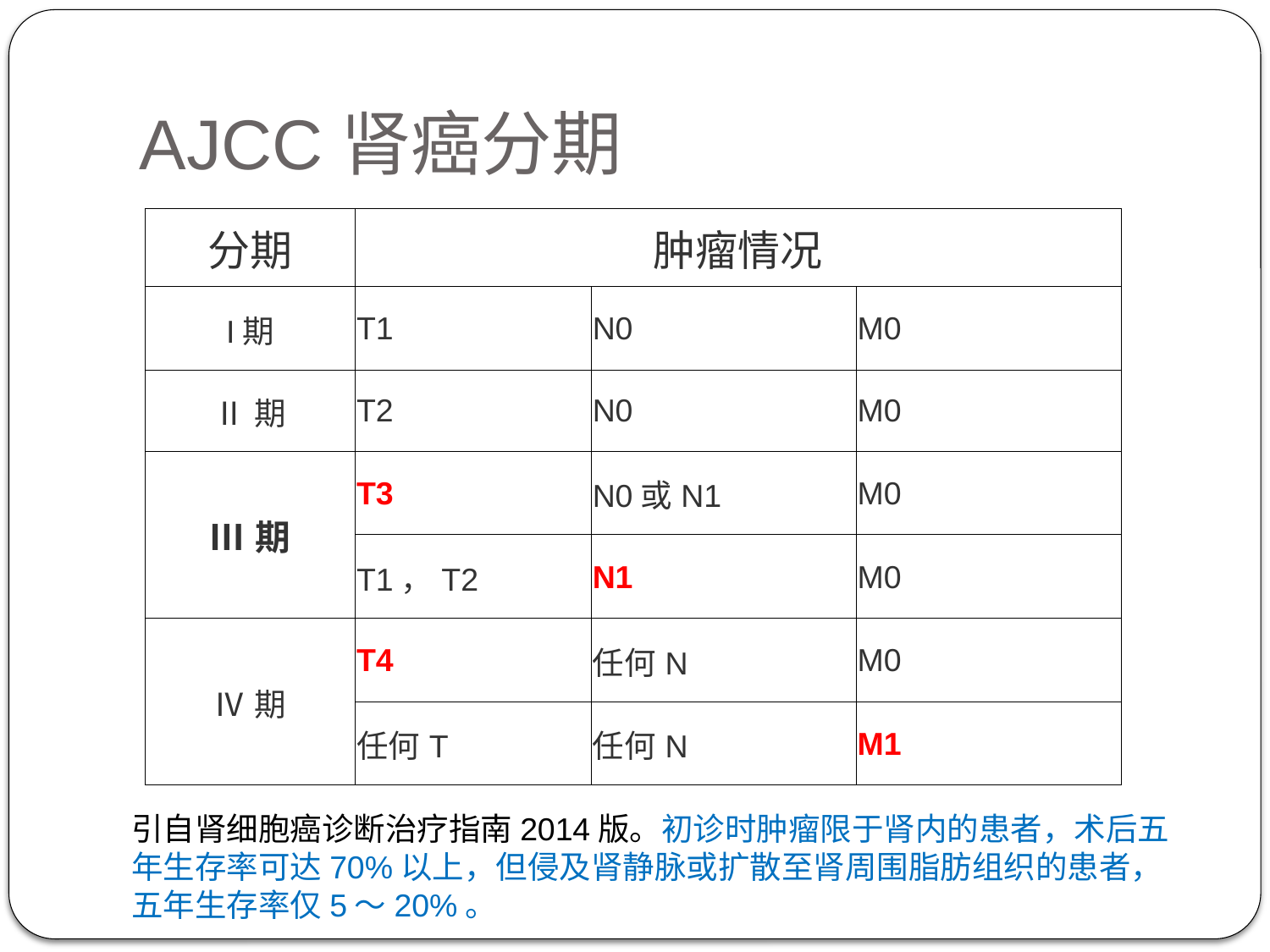

# AJCC肾癌分期
| 分期 | 肿瘤情况 |  |  |
| --- | --- | --- | --- |
| I期 | T1 | N0 | M0 |
| Ⅱ期 | T2 | N0 | M0 |
| Ⅲ期 | T3 | N0或N1 | M0 |
|  | T1，T2 | N1 | M0 |
| Ⅳ期 | T4 | 任何N | M0 |
|  | 任何T | 任何N | M1 |
引自肾细胞癌诊断治疗指南2014版。初诊时肿瘤限于肾内的患者，术后五年生存率可达70%以上，但侵及肾静脉或扩散至肾周围脂肪组织的患者，五年生存率仅5～20%。